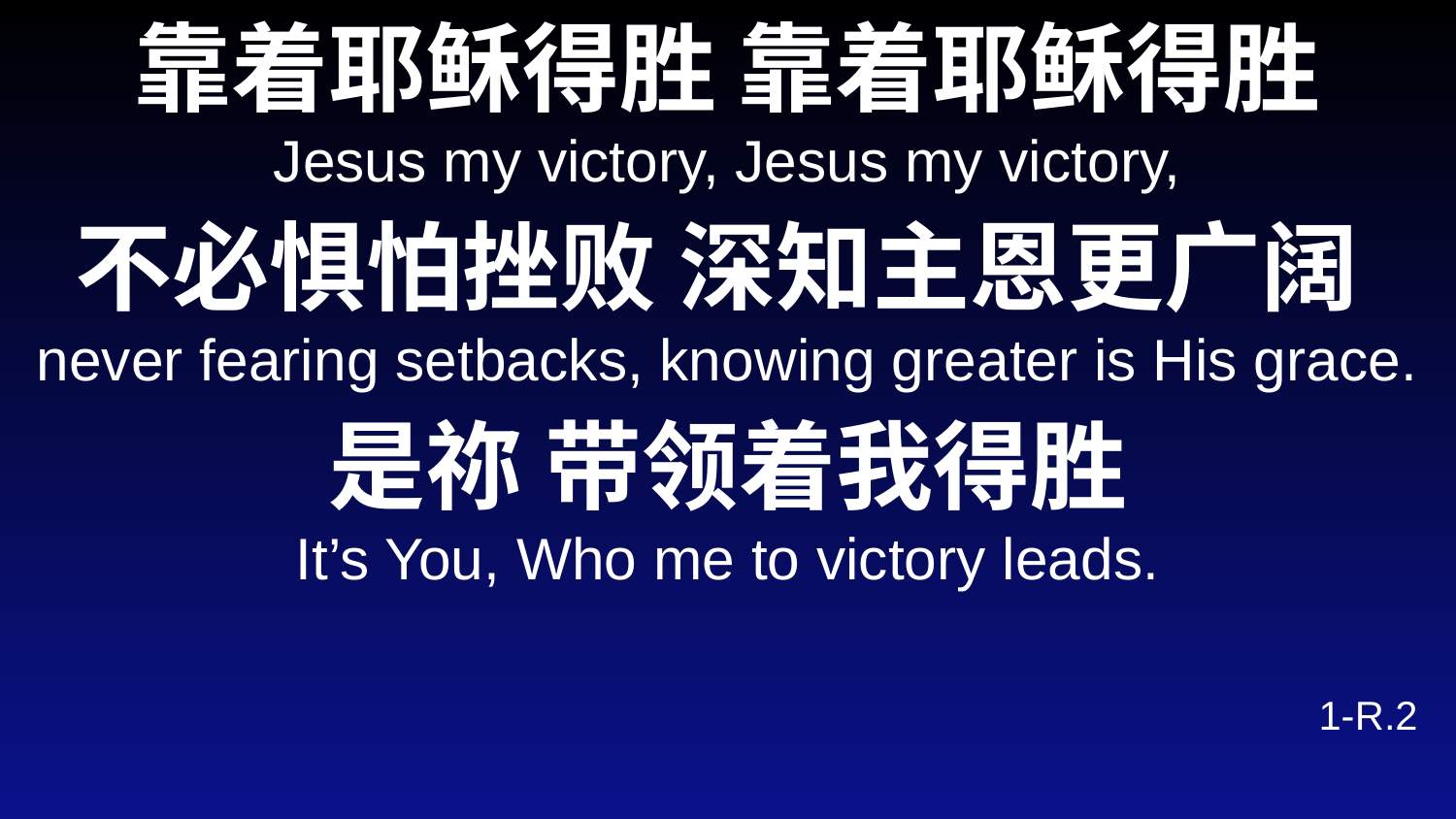

靠着耶稣得胜 靠着耶稣得胜
Jesus my victory, Jesus my victory,
不必惧怕挫败 深知主恩更广阔
never fearing setbacks, knowing greater is His grace.
是祢 带领着我得胜
It’s You, Who me to victory leads.

1-R.2